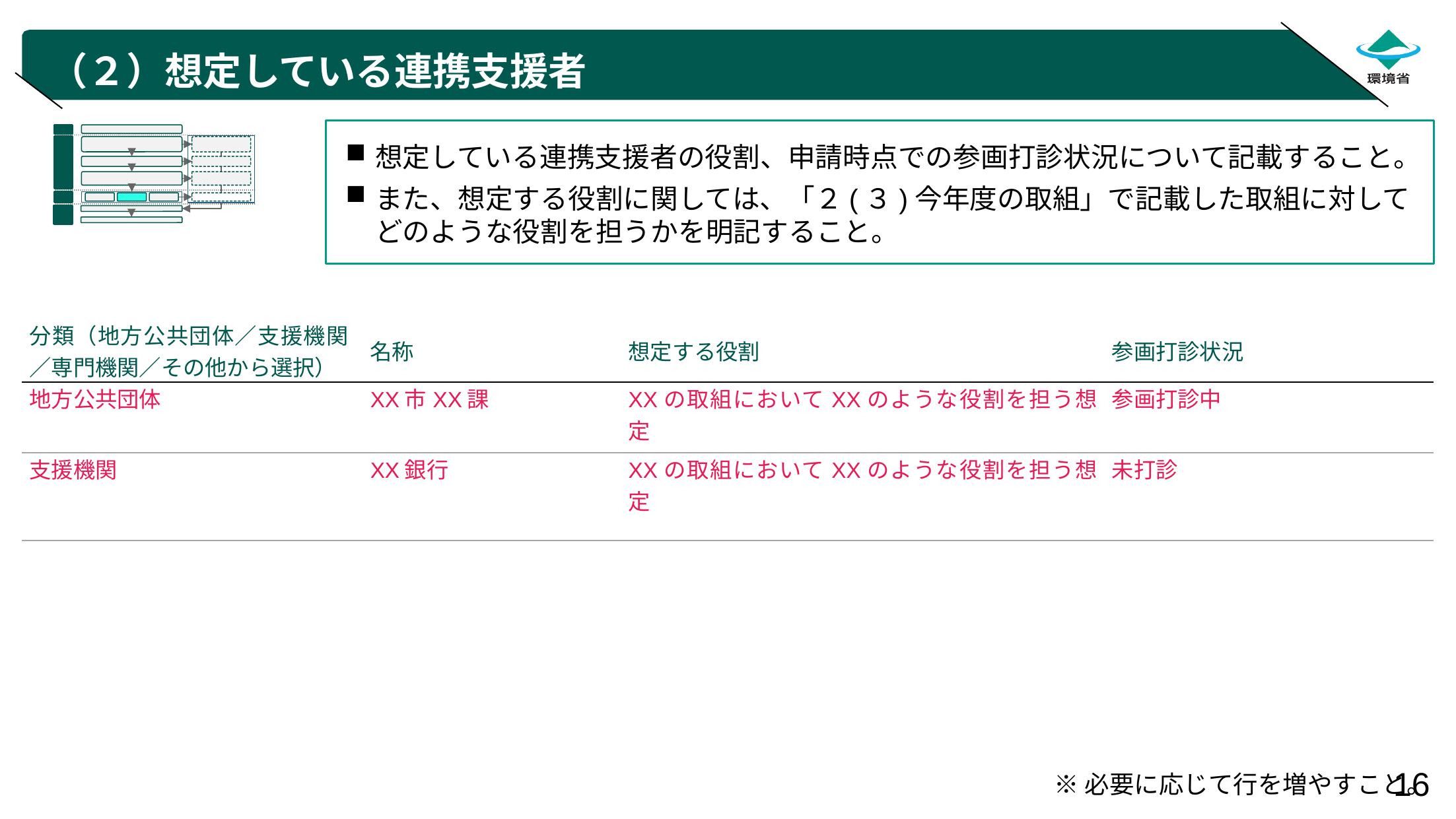

# （２）想定している連携支援者
想定している連携支援者の役割、申請時点での参画打診状況について記載すること。
また、想定する役割に関しては、「２(３)今年度の取組」で記載した取組に対してどのような役割を担うかを明記すること。

| 分類（地方公共団体／支援機関／専門機関／その他から選択） | 名称 | 想定する役割 | 参画打診状況 |
| --- | --- | --- | --- |
| 地方公共団体 | XX市XX課 | XXの取組においてXXのような役割を担う想定 | 参画打診中 |
| 支援機関 | XX銀行 | XXの取組においてXXのような役割を担う想定 | 未打診 |

※必要に応じて行を増やすこと。